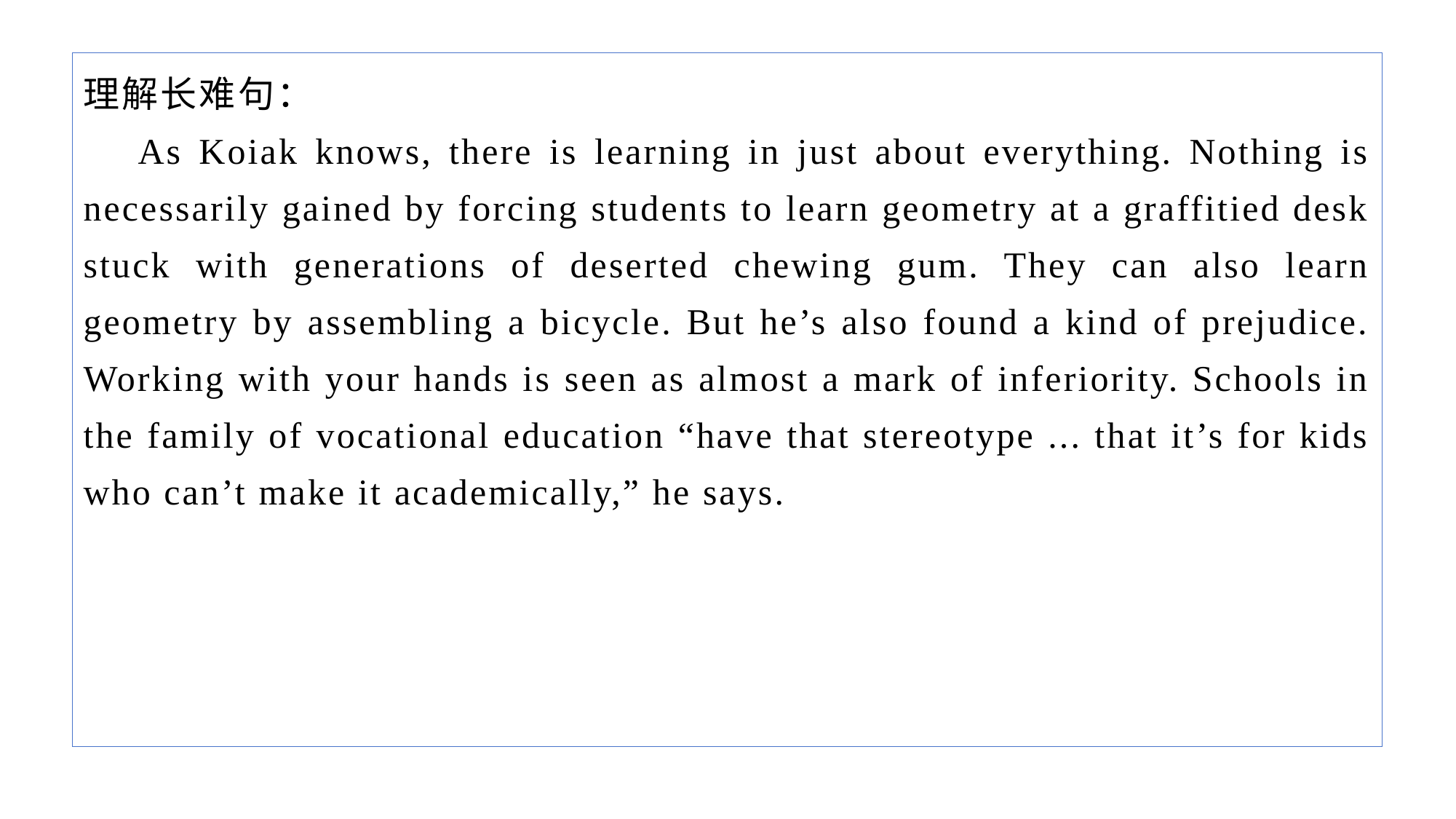

理解长难句：
As Koiak knows, there is learning in just about everything. Nothing is necessarily gained by forcing students to learn geometry at a graffitied desk stuck with generations of deserted chewing gum. They can also learn geometry by assembling a bicycle. But he’s also found a kind of prejudice. Working with your hands is seen as almost a mark of inferiority. Schools in the family of vocational education “have that stereotype ... that it’s for kids who can’t make it academically,” he says.